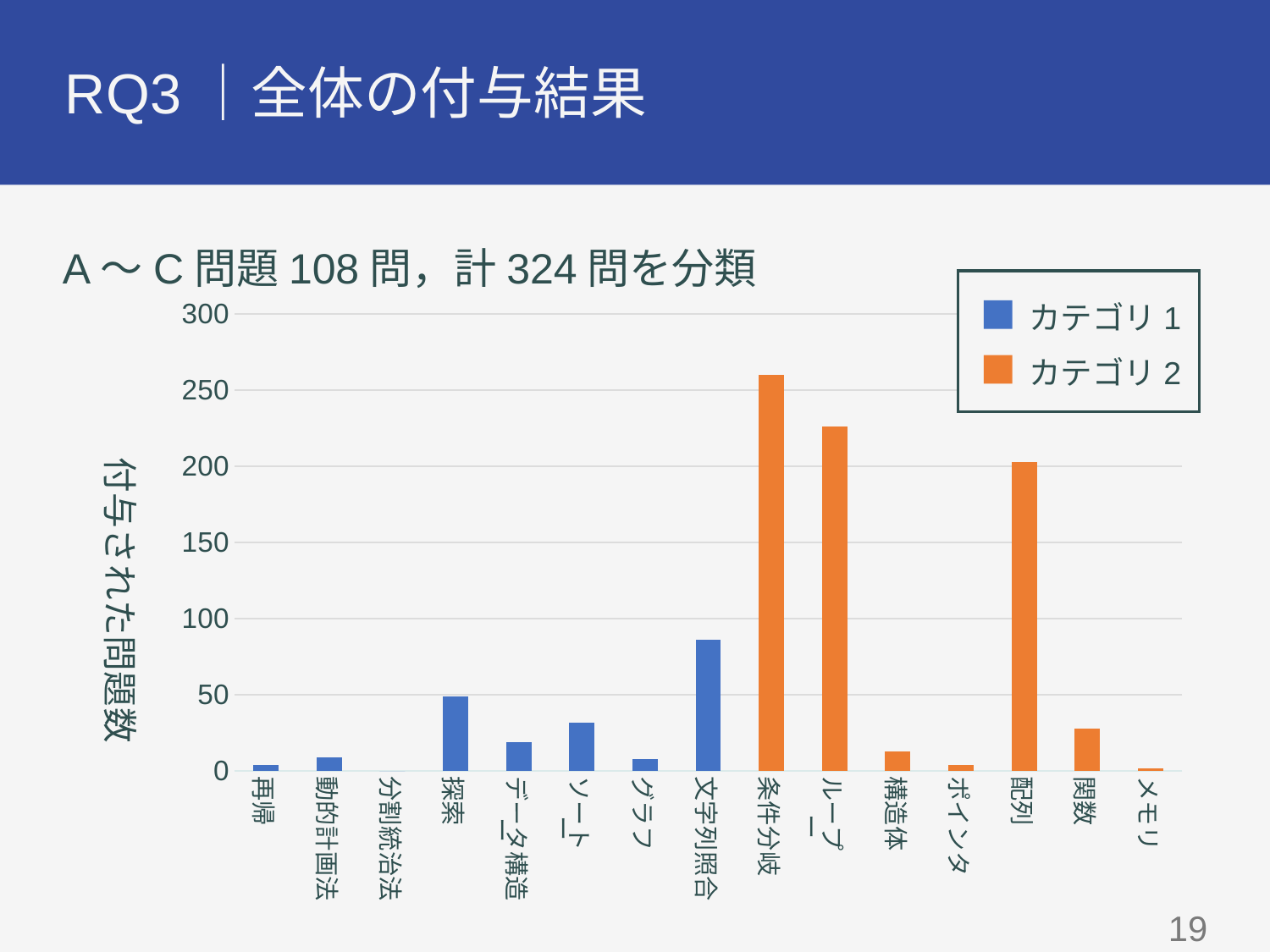

# RQ3｜全体の付与結果
A～C問題108問，計324問を分類

### Chart

| Category | 全体 |
|---|---|
| 再帰 | 4.0 |
| 動的計画法 | 9.0 |
| 分割統治法 | 0.0 |
| 探索 | 49.0 |
| データ構造 | 19.0 |
| ソート | 32.0 |
| グラフ | 8.0 |
| 文字列照合 | 86.0 |
| 条件分岐 | 260.0 |
| ループ | 226.0 |
| 構造体 | 13.0 |
| ポインタ | 4.0 |
| 配列 | 203.0 |
| 関数 | 28.0 |
| メモリ | 2.0 |
カテゴリ1

カテゴリ2

ー

ー

ー

19